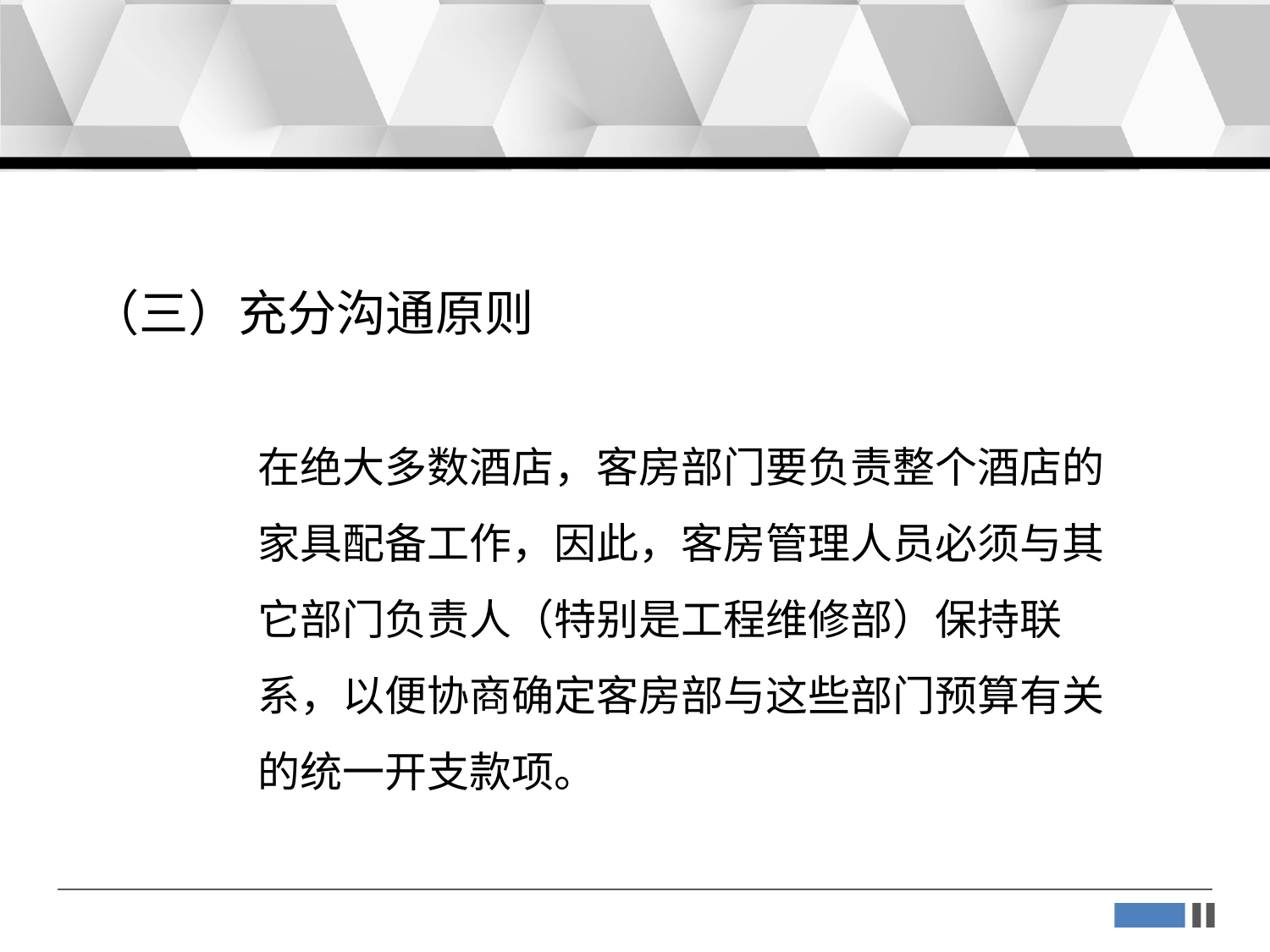

（三）充分沟通原则
在绝大多数酒店，客房部门要负责整个酒店的家具配备工作，因此，客房管理人员必须与其它部门负责人（特别是工程维修部）保持联系，以便协商确定客房部与这些部门预算有关的统一开支款项。